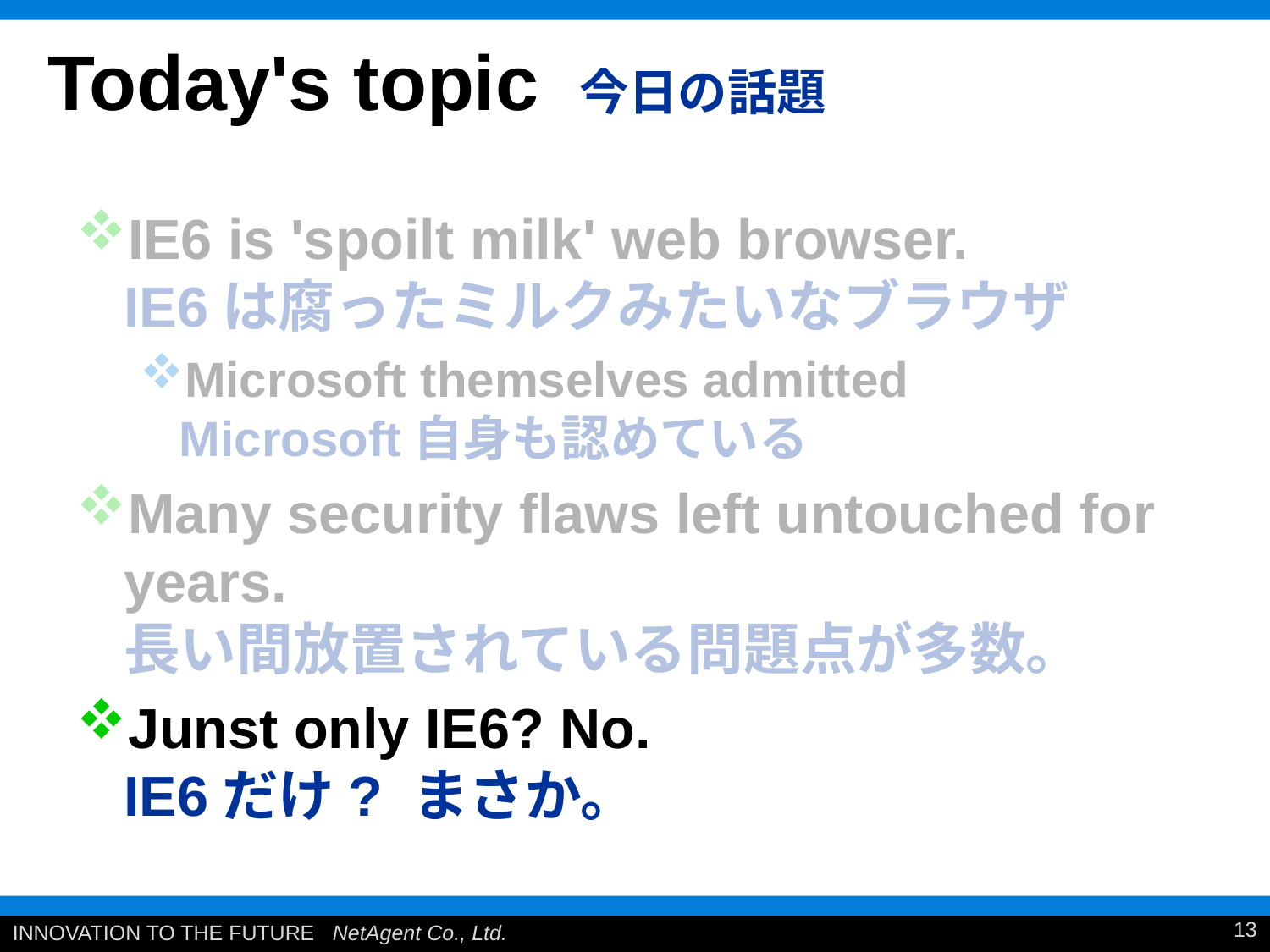

# Today's topic 今日の話題

IE6 is 'spoilt milk' web browser.
IE6は腐ったミルクみたいなブラウザ
Microsoft themselves admitted
Microsoft自身も認めている
Many security flaws left untouched for years.
長い間放置されている問題点が多数。
Junst only IE6? No.
IE6だけ? まさか。

13